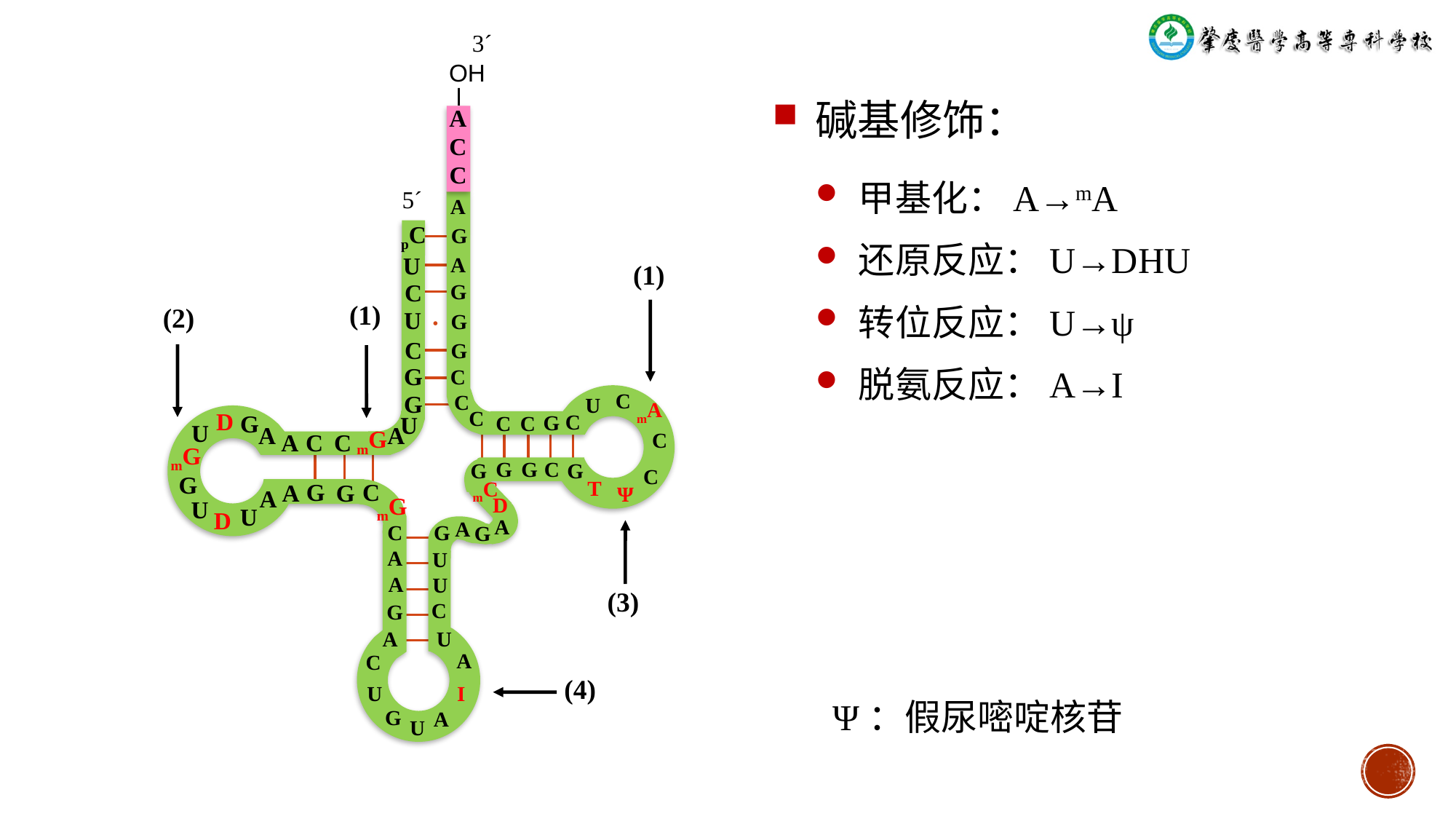

3´
OH
 ǀ
碱基修饰：
A

C
C
甲基化：A→mA
还原反应：U→DHU
转位反应：U→ψ
脱氨反应：A→I
5´

A
pC
G
U
A
(1)
C
G
(1)
(2)

U
G
•
C
G

G
C
C
G
C
U
mA
C
D
C
G
G
U
C
C
U
A
A
mG
C
C
A
C
mG
G
G
C
G
G
C
G
T
mC
G
C
A
G
Ψ
A
mG
D
U
U
D
A
A
C
G
G

A
U
A
U
(3)
C
G
A
U
A
C

(4)
Ψ：假尿嘧啶核苷
U
I
G
A
U